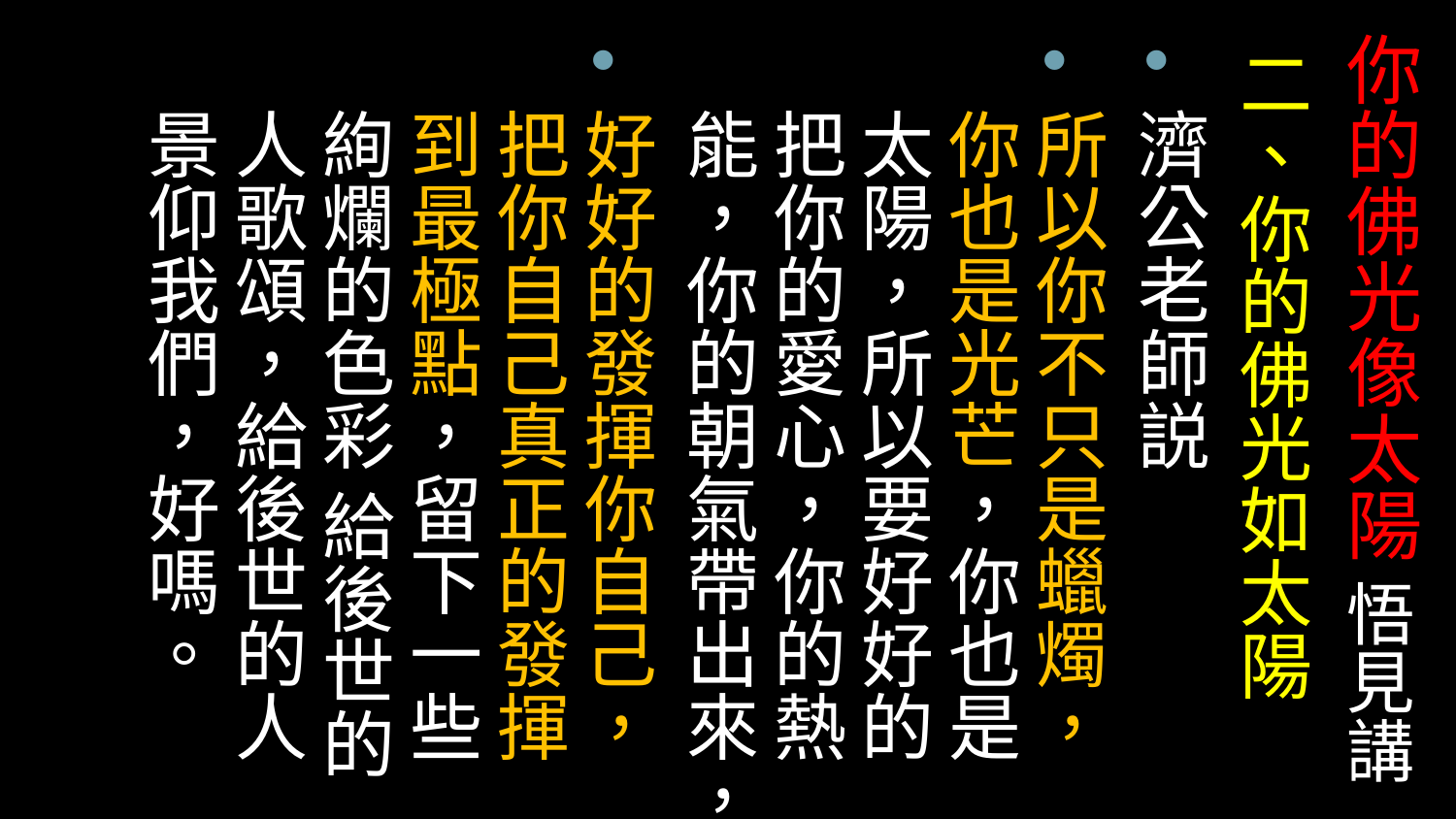

# 你的佛光像太陽 悟見講
二、你的佛光如太陽
濟公老師説
所以你不只是蠟燭，你也是光芒，你也是太陽，所以要好好的把你的愛心，你的熱能，你的朝氣帶出來，
好好的發揮你自己，把你自己真正的發揮到最極點，留下一些絢爛的色彩 給後世的人歌頌，給後世的人景仰我們，好嗎。